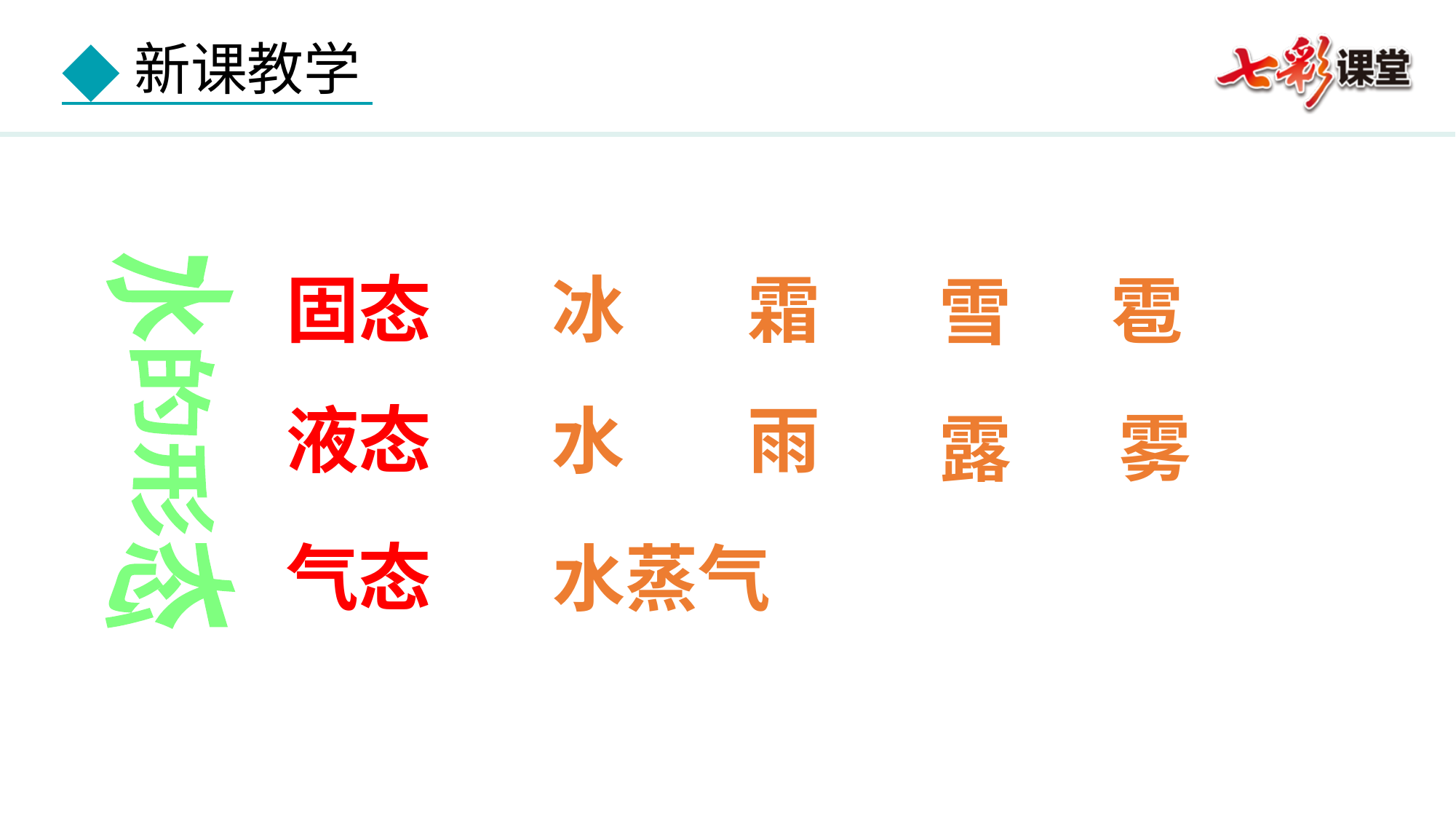

露 霜 雪 雹 雾
霜
固态
冰
雹
雪
水的形态
雨
液态
水
雾
露
气态
水蒸气